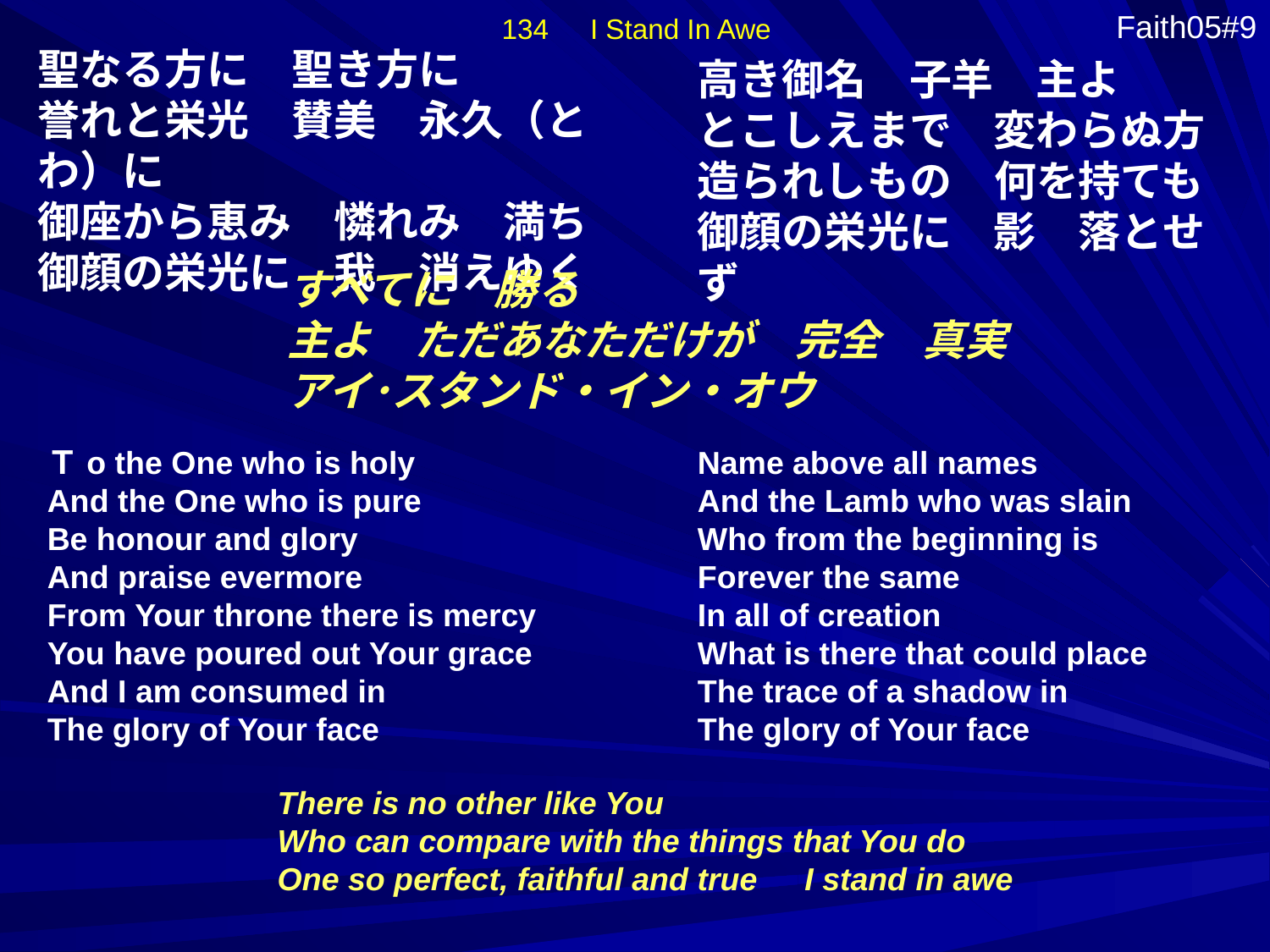

134　I Stand In Awe
Faith05#9
聖なる方に　聖き方に
誉れと栄光　賛美　永久（とわ）に
御座から恵み　憐れみ　満ち
御顔の栄光に　我　消えゆく
高き御名　子羊　主よ
とこしえまで　変わらぬ方
造られしもの　何を持ても
御顔の栄光に　影　落とせず
すべてに　勝る
主よ　ただあなただけが　完全　真実
アイ･スタンド・イン・オウ
Ｔo the One who is holy
And the One who is pure
Be honour and glory
And praise evermore
From Your throne there is mercy
You have poured out Your grace
And I am consumed in
The glory of Your face
Name above all names
And the Lamb who was slain
Who from the beginning is
Forever the same
In all of creation
What is there that could place
The trace of a shadow in
The glory of Your face
There is no other like You
Who can compare with the things that You do
One so perfect, faithful and true　I stand in awe